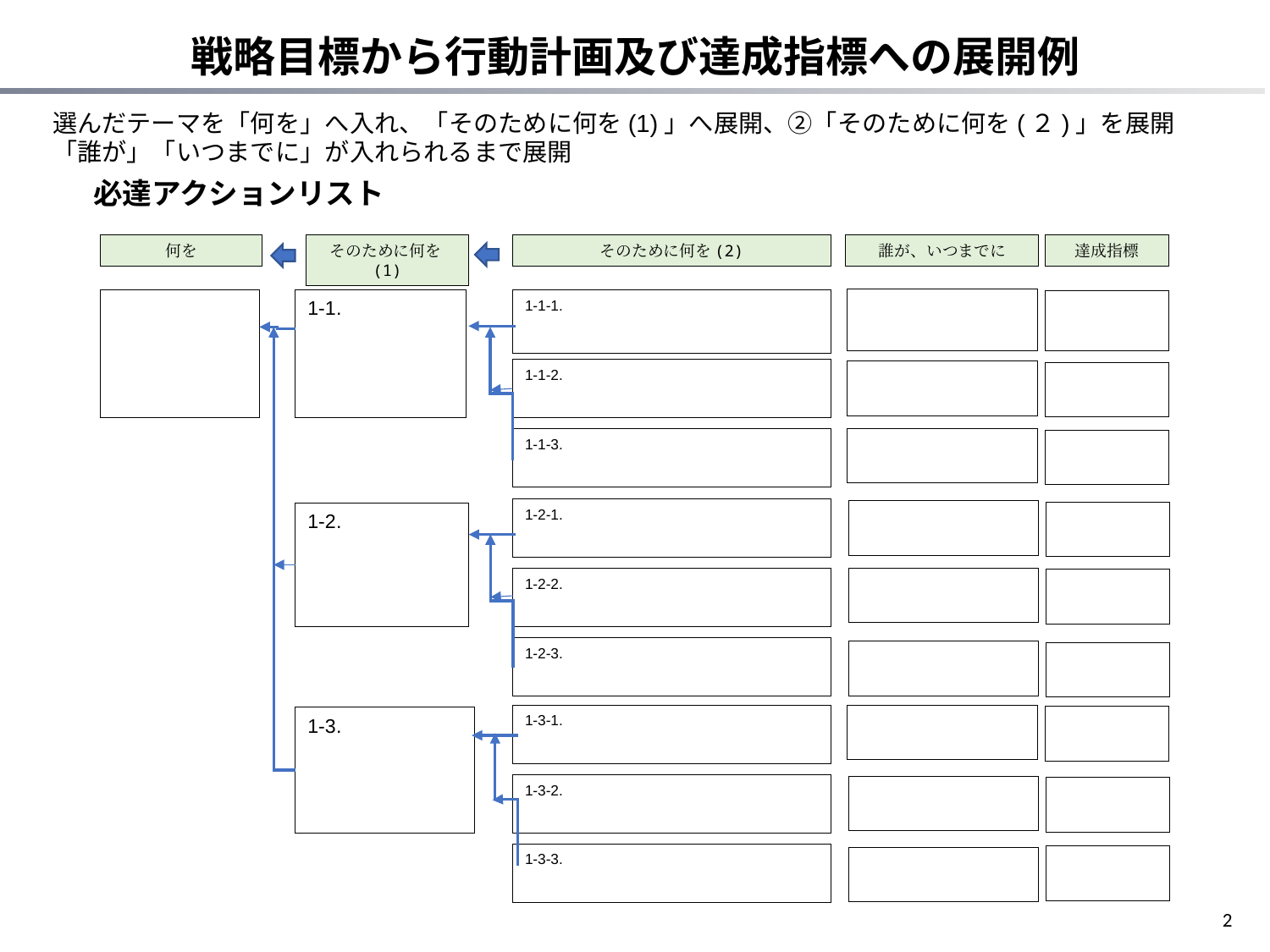

戦略目標から行動計画及び達成指標への展開例
選んだテーマを「何を」へ入れ、「そのために何を(1)」へ展開、②「そのために何を(２)」を展開
「誰が」「いつまでに」が入れられるまで展開
必達アクションリスト
何を
そのために何を(1)
そのために何を(2)
誰が、いつまでに
達成指標

1-1.
1-1-1.
1-1-2.
1-1-3.

1-2-1.
1-2-2.
1-2-3.

1-2.

1-3-1.
1-3-2.
1-3-3.

1-3.